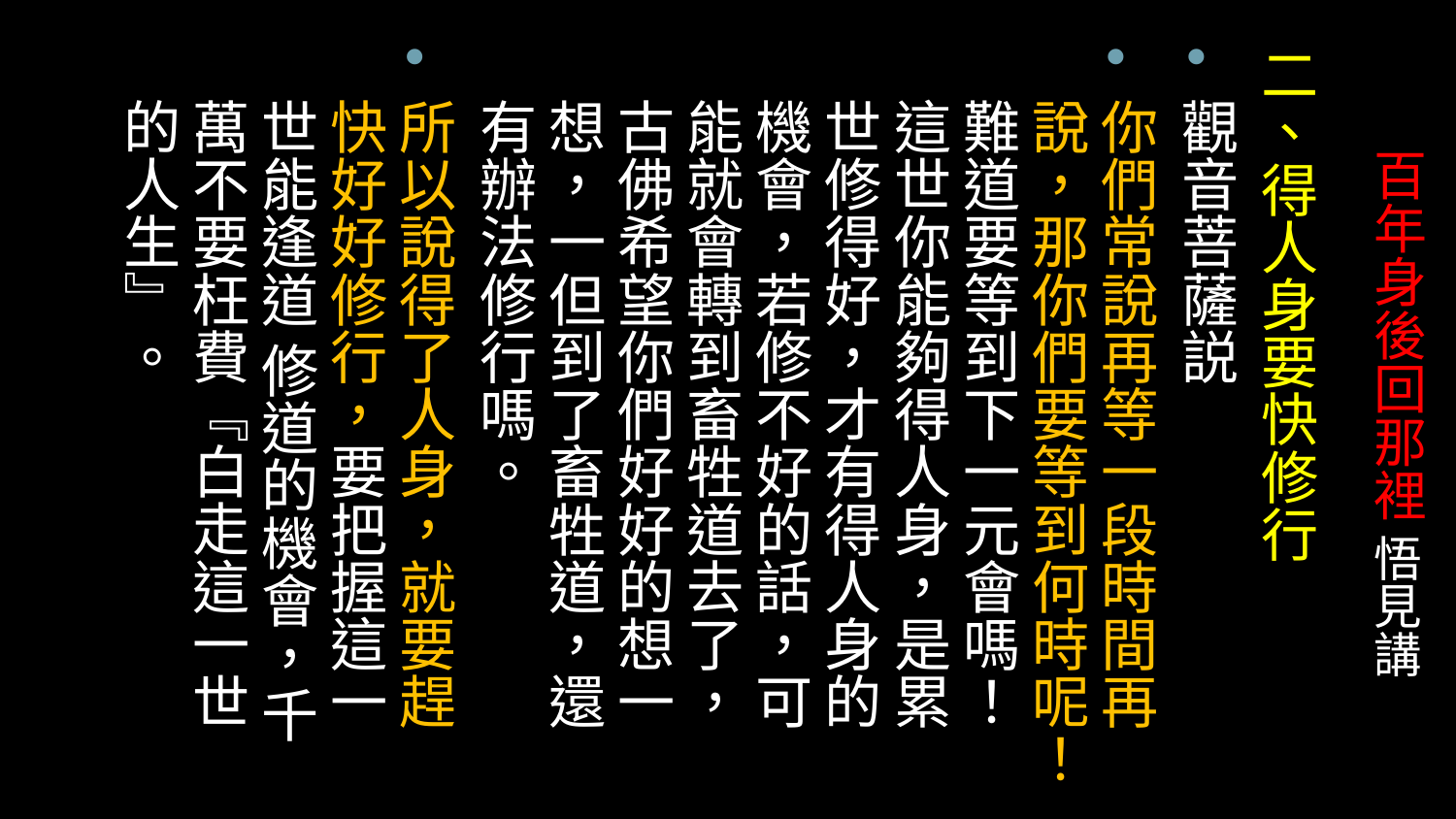

二、得人身要快修行
觀音菩薩説
你們常說再等一段時間再說，那你們要等到何時呢！難道要等到下一元會嗎！這世你能夠得人身，是累世修得好，才有得人身的機會，若修不好的話，可能就會轉到畜牲道去了，古佛希望你們好好的想一想，一但到了畜牲道，還有辦法修行嗎。
所以說得了人身，就要趕快好好修行，要把握這一世能逢道 修道的機會，千萬不要枉費『白走這一世的人生』。

# 百年身後回那裡 悟見講